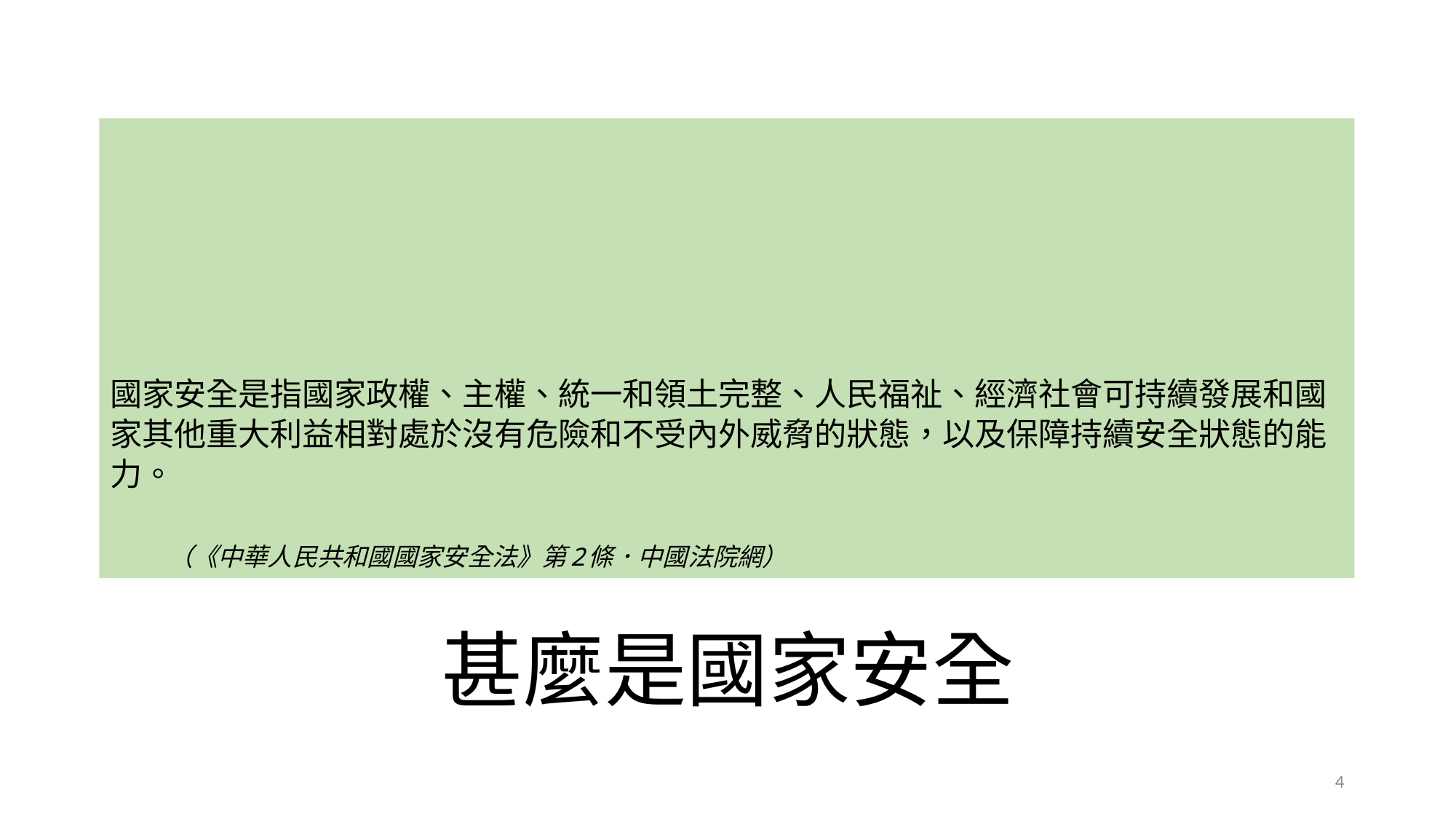

# 國家安全是指國家政權、主權、統一和領土完整、人民福祉、經濟社會可持續發展和國家其他重大利益相對處於沒有危險和不受內外威脅的狀態，以及保障持續安全狀態的能力。 （《中華人民共和國國家安全法》第2條．中國法院網）
甚麼是國家安全

4